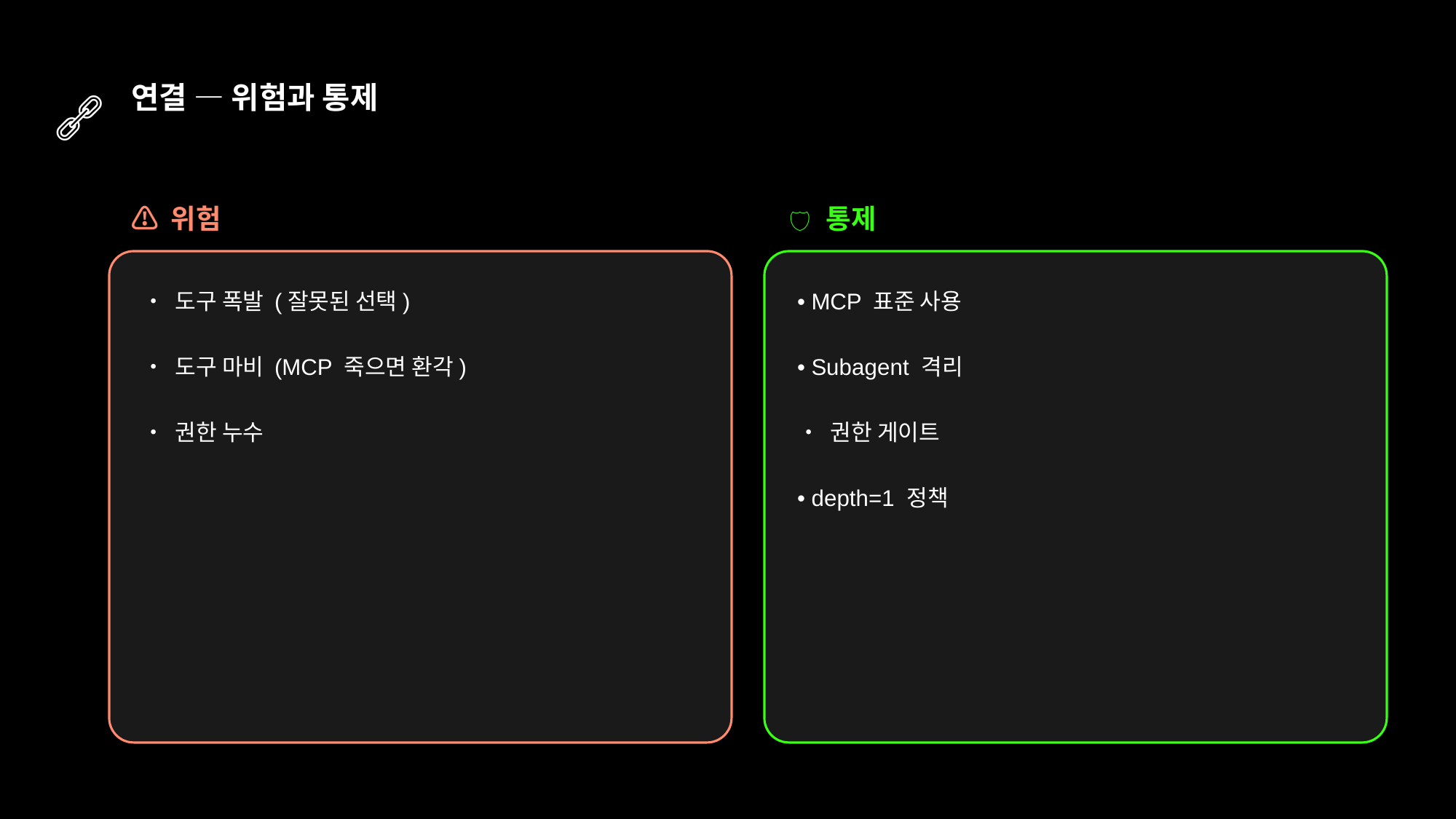

🔗
연결 — 위험과 통제
⚠ 위험
🛡 통제

• 도구 폭발 (잘못된 선택)
• MCP 표준 사용
• 도구 마비 (MCP 죽으면 환각)
• Subagent 격리
• 권한 누수
• 권한 게이트
• depth=1 정책